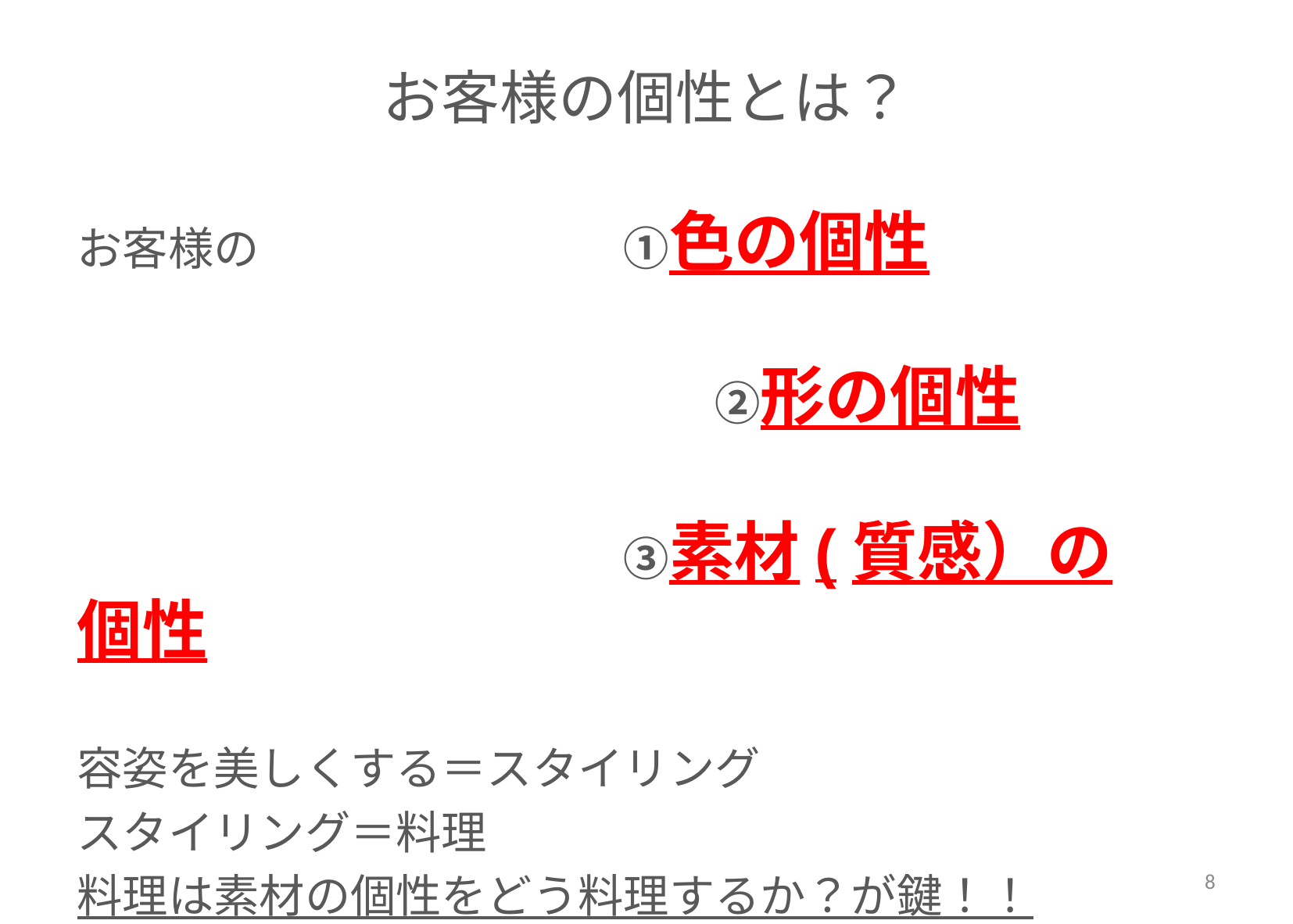

# お客様の個性とは？
お客様の　　　　　　　　①色の個性

　　　　　　　　　　　　　　②形の個性

　　　　　　　　　　　　③素材(質感）の個性

容姿を美しくする＝スタイリング
スタイリング＝料理
料理は素材の個性をどう料理するか？が鍵！！
8